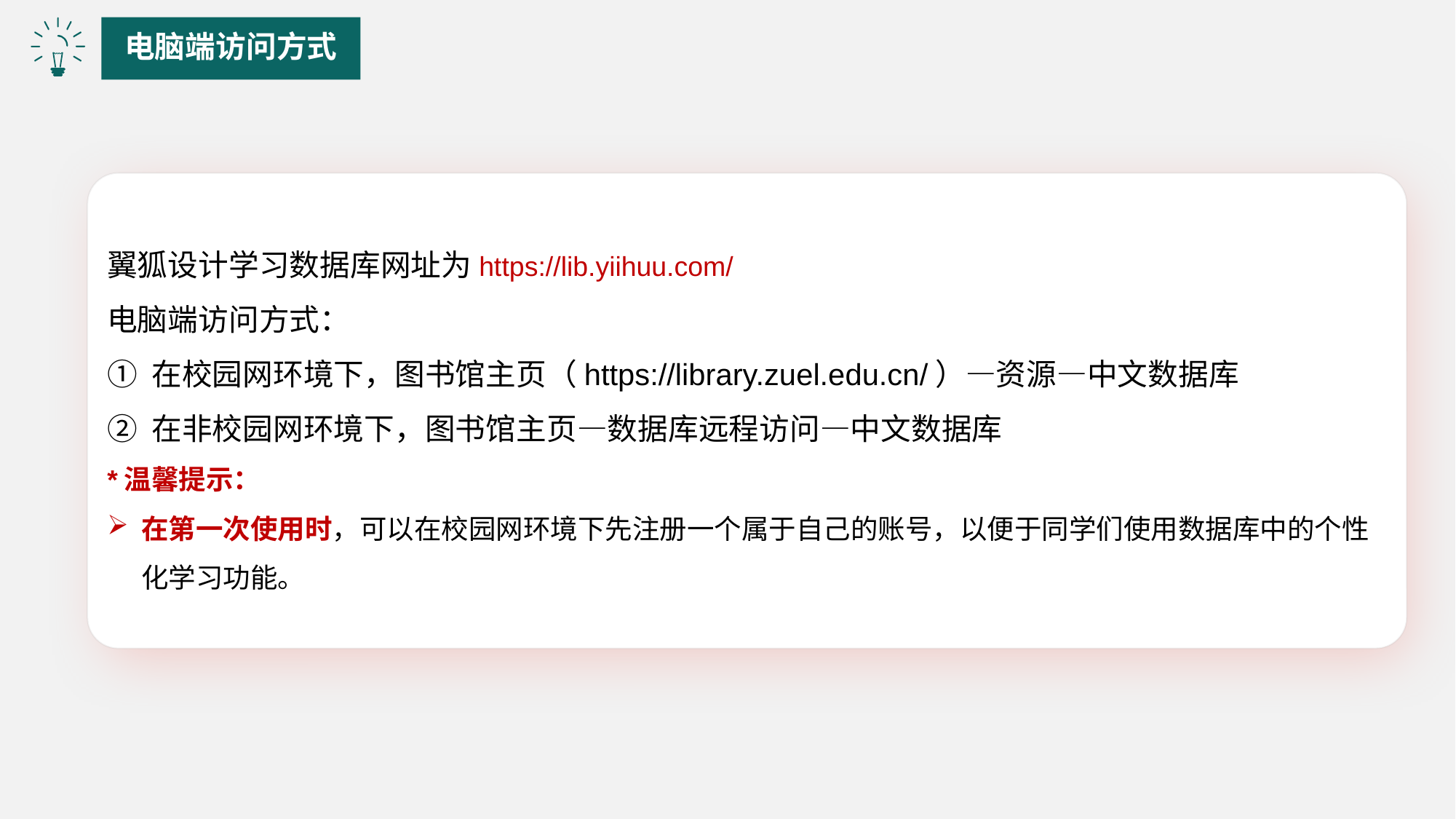

电脑端访问方式
翼狐设计学习数据库网址为https://lib.yiihuu.com/
电脑端访问方式：
① 在校园网环境下，图书馆主页（https://library.zuel.edu.cn/）—资源—中文数据库
② 在非校园网环境下，图书馆主页—数据库远程访问—中文数据库
*温馨提示：
在第一次使用时，可以在校园网环境下先注册一个属于自己的账号，以便于同学们使用数据库中的个性化学习功能。